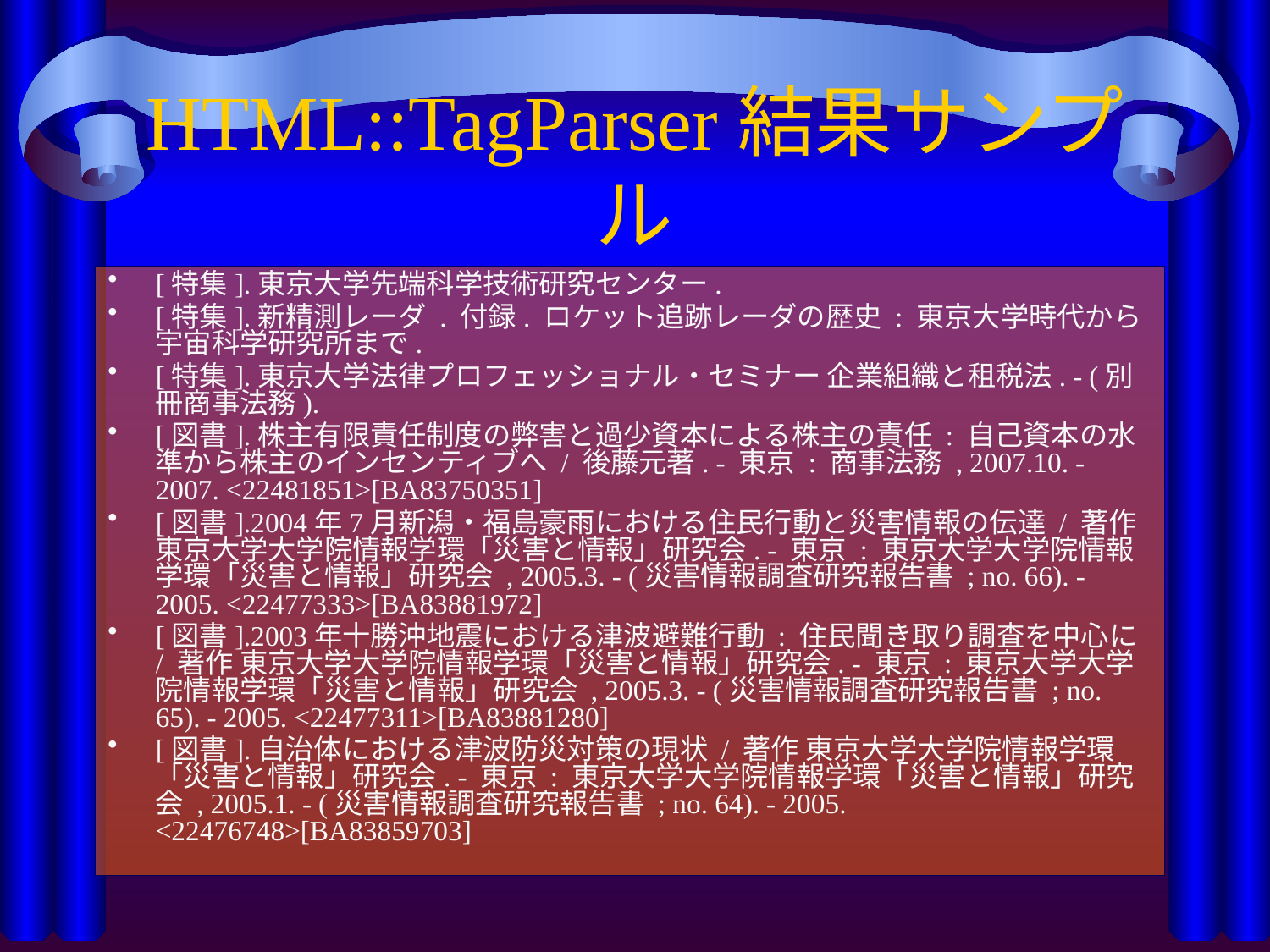

# HTML::TagParser結果サンプル
[特集].東京大学先端科学技術研究センター.
[特集].新精測レーダ . 付録. ロケット追跡レーダの歴史 : 東京大学時代から宇宙科学研究所まで.
[特集].東京大学法律プロフェッショナル・セミナー 企業組織と租税法. - (別冊商事法務).
[図書].株主有限責任制度の弊害と過少資本による株主の責任 : 自己資本の水準から株主のインセンティブへ / 後藤元著. - 東京 : 商事法務 , 2007.10. - 2007. <22481851>[BA83750351]
[図書].2004年7月新潟・福島豪雨における住民行動と災害情報の伝達 / 著作 東京大学大学院情報学環「災害と情報」研究会. - 東京 : 東京大学大学院情報学環「災害と情報」研究会 , 2005.3. - (災害情報調査研究報告書 ; no. 66). - 2005. <22477333>[BA83881972]
[図書].2003年十勝沖地震における津波避難行動 : 住民聞き取り調査を中心に / 著作 東京大学大学院情報学環「災害と情報」研究会. - 東京 : 東京大学大学院情報学環「災害と情報」研究会 , 2005.3. - (災害情報調査研究報告書 ; no. 65). - 2005. <22477311>[BA83881280]
[図書].自治体における津波防災対策の現状 / 著作 東京大学大学院情報学環「災害と情報」研究会. - 東京 : 東京大学大学院情報学環「災害と情報」研究会 , 2005.1. - (災害情報調査研究報告書 ; no. 64). - 2005. <22476748>[BA83859703]